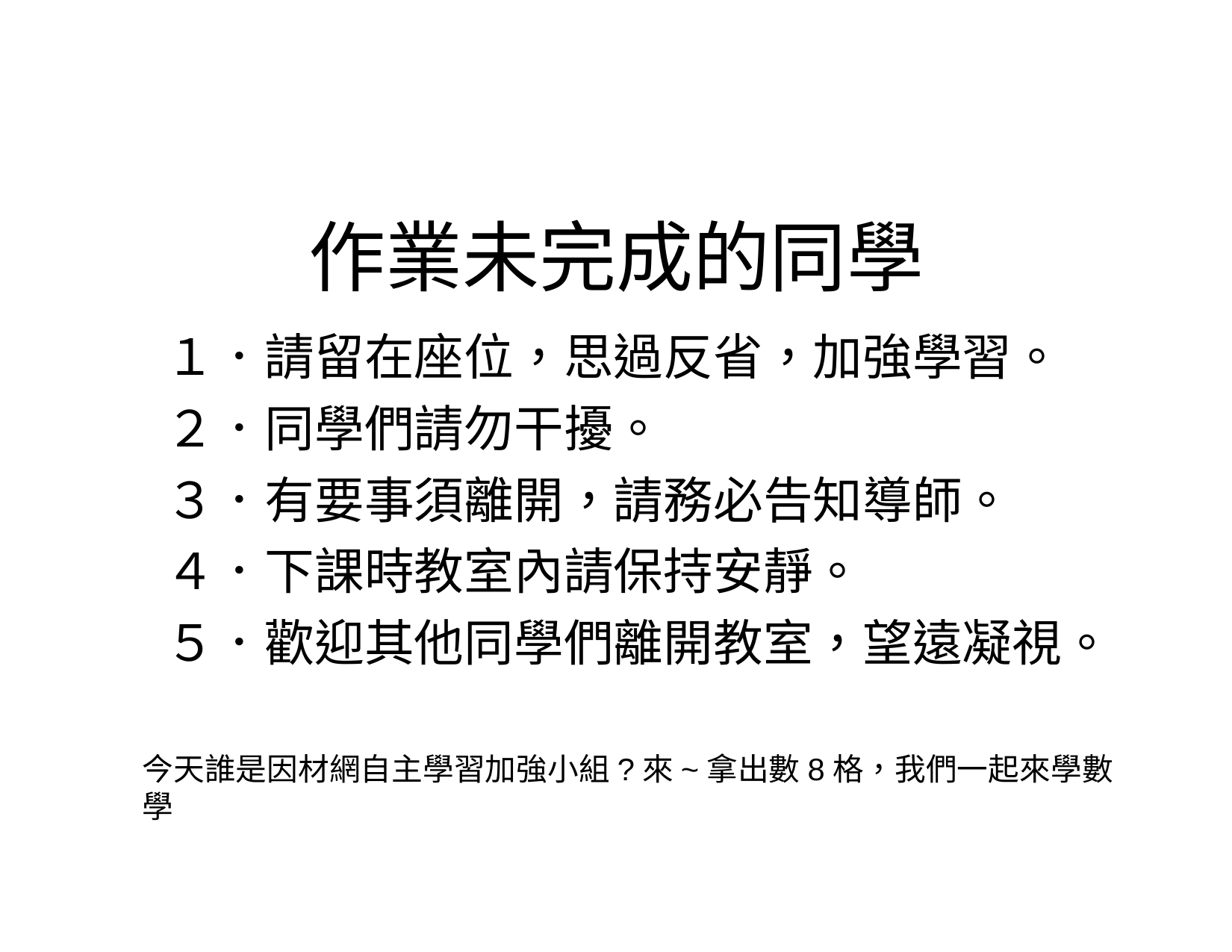

# 作業未完成的同學
１．請留在座位，思過反省，加強學習。
２．同學們請勿干擾。
３．有要事須離開，請務必告知導師。
４．下課時教室內請保持安靜。
５．歡迎其他同學們離開教室，望遠凝視。

今天誰是因材網自主學習加強小組?來~拿出數8格，我們一起來學數學